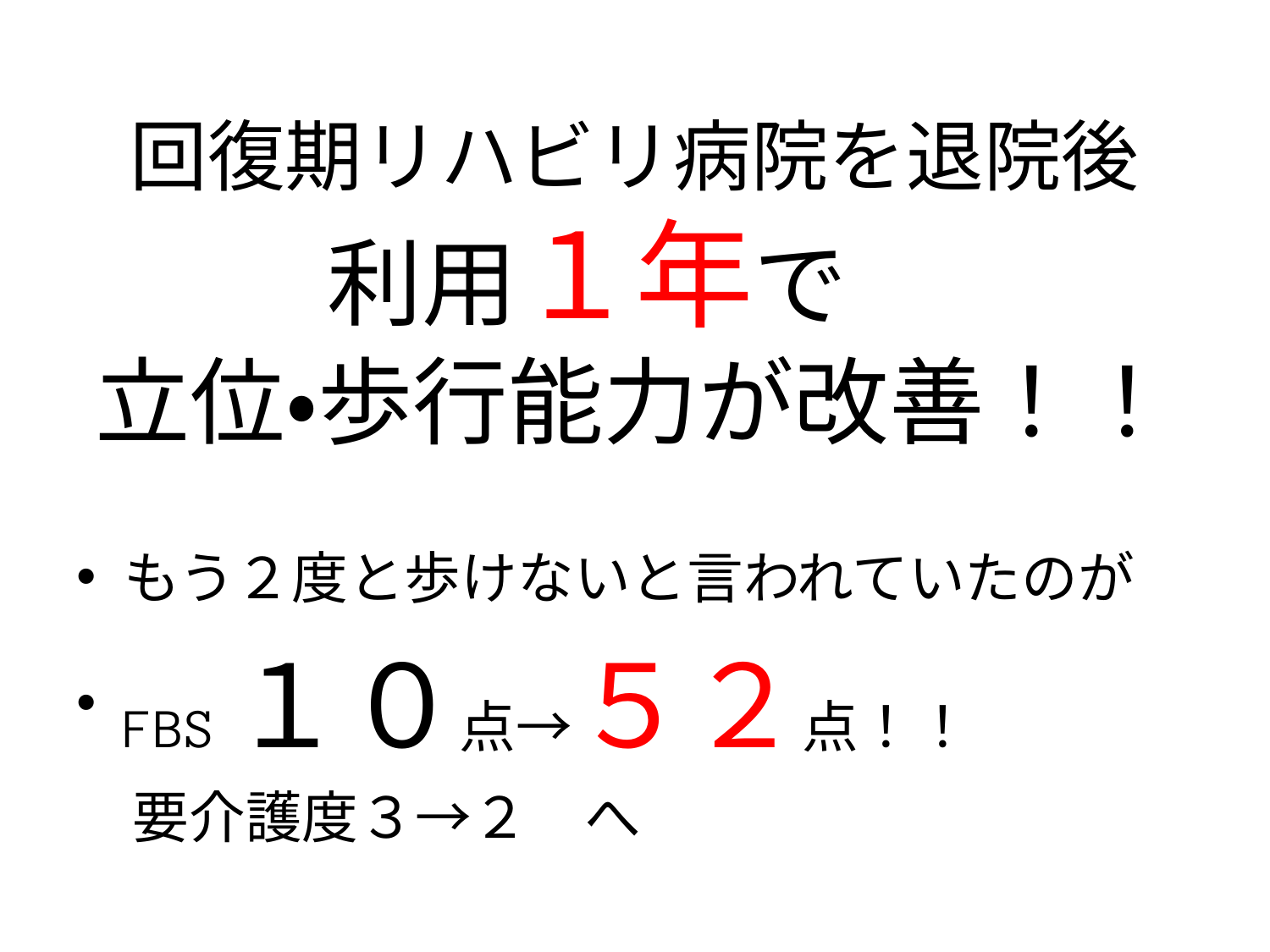

# 回復期リハビリ病院を退院後 利用１年で　 立位・歩行能力が改善！！
もう２度と歩けないと言われていたのが
FBS１０点→５２点！！
　要介護度３→２　へ